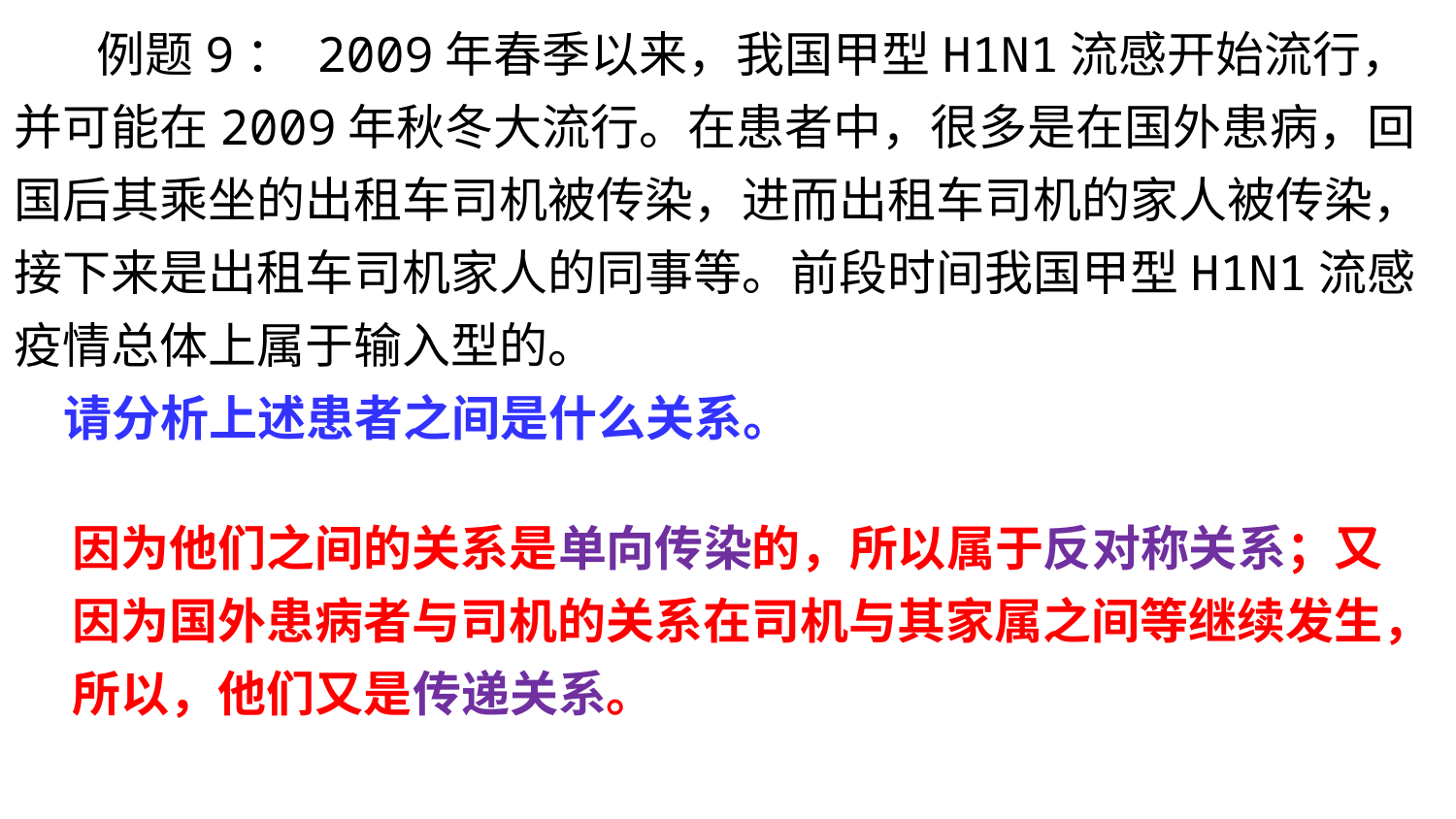

例题9： 2009年春季以来，我国甲型H1N1流感开始流行，并可能在2009年秋冬大流行。在患者中，很多是在国外患病，回国后其乘坐的出租车司机被传染，进而出租车司机的家人被传染，接下来是出租车司机家人的同事等。前段时间我国甲型H1N1流感疫情总体上属于输入型的。
请分析上述患者之间是什么关系。
因为他们之间的关系是单向传染的，所以属于反对称关系；又因为国外患病者与司机的关系在司机与其家属之间等继续发生，所以，他们又是传递关系。